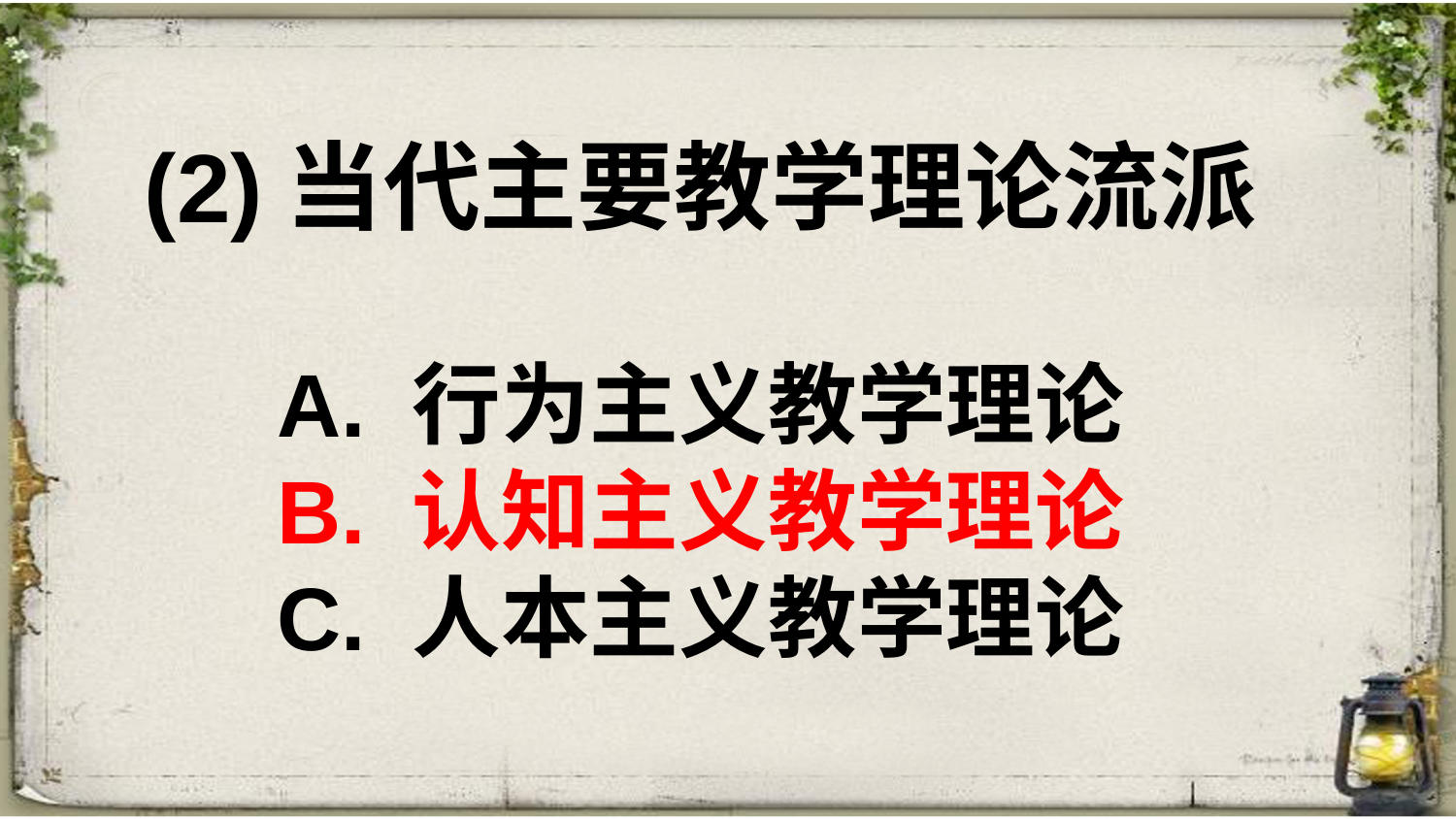

(2)当代主要教学理论流派

A. 行为主义教学理论
B. 认知主义教学理论
C. 人本主义教学理论